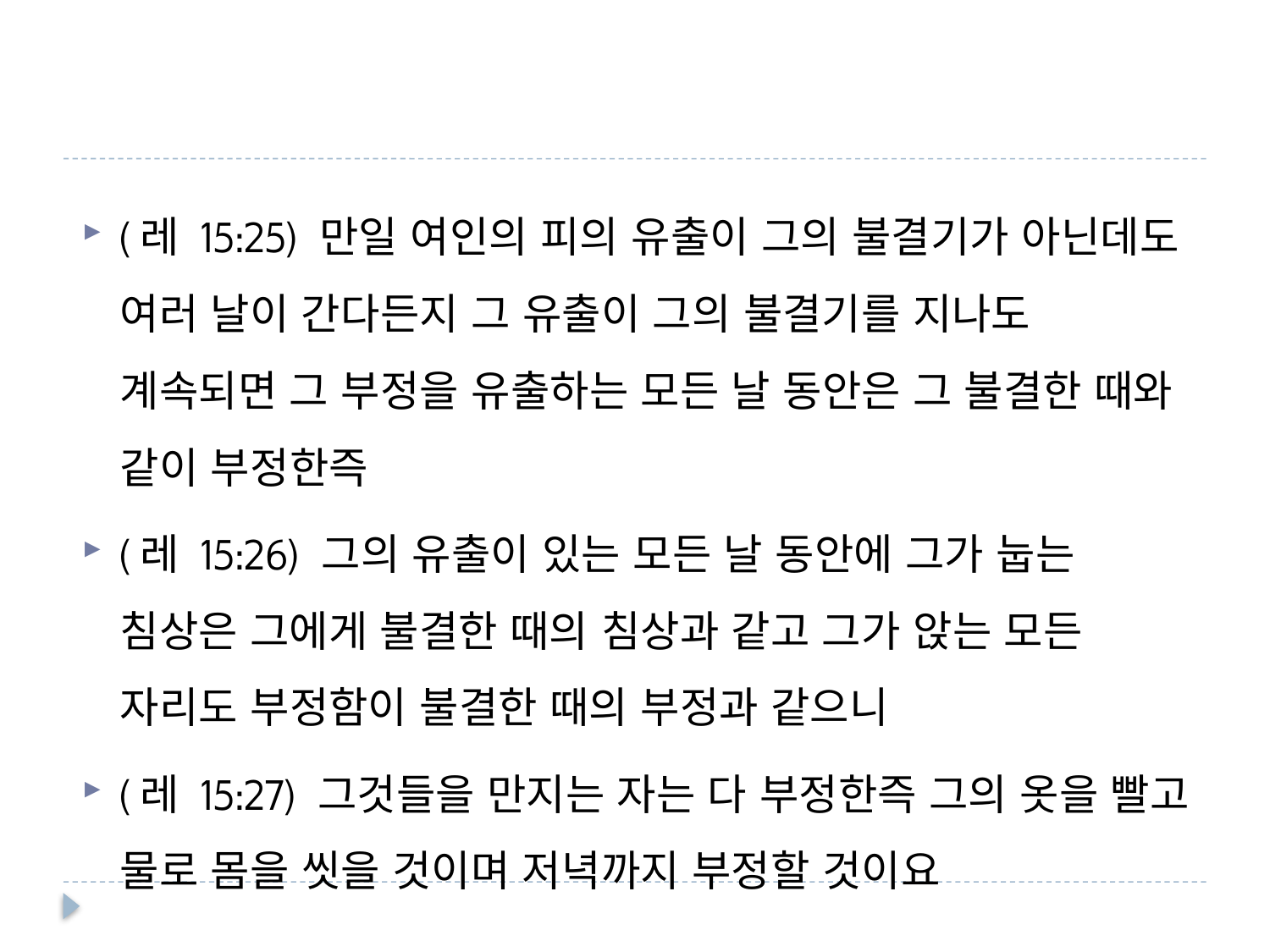

#
(레 15:25) 만일 여인의 피의 유출이 그의 불결기가 아닌데도 여러 날이 간다든지 그 유출이 그의 불결기를 지나도 계속되면 그 부정을 유출하는 모든 날 동안은 그 불결한 때와 같이 부정한즉
(레 15:26) 그의 유출이 있는 모든 날 동안에 그가 눕는 침상은 그에게 불결한 때의 침상과 같고 그가 앉는 모든 자리도 부정함이 불결한 때의 부정과 같으니
(레 15:27) 그것들을 만지는 자는 다 부정한즉 그의 옷을 빨고 물로 몸을 씻을 것이며 저녁까지 부정할 것이요